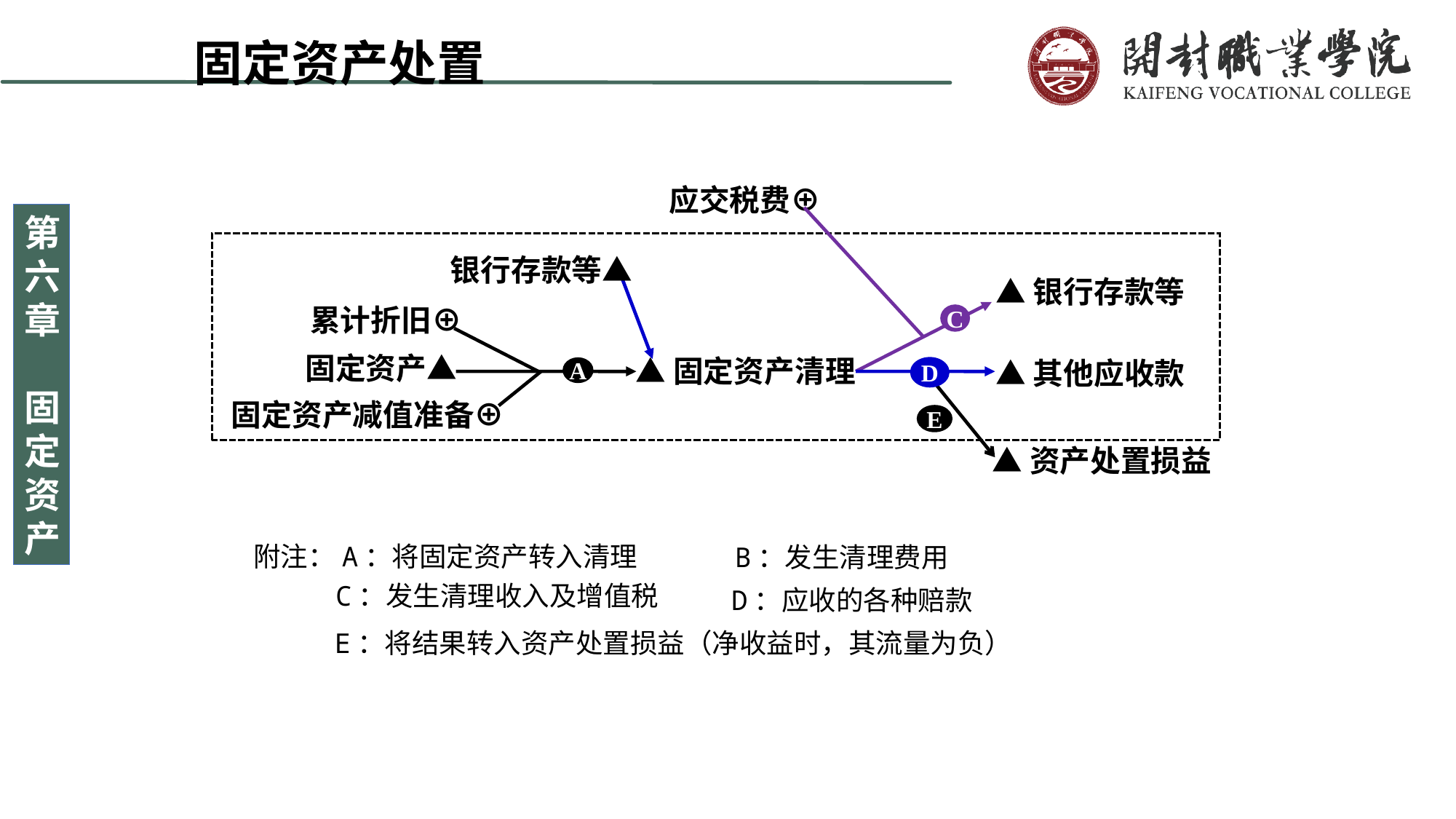

固定资产处置
应交税费⊕

银行存款等▲
▲银行存款等

累计折旧⊕

C
固定资产▲
▲固定资产清理
▲其他应收款
A
D

固定资产减值准备⊕
E
▲资产处置损益
附注：A：将固定资产转入清理
B：发生清理费用
C：发生清理收入及增值税
D：应收的各种赔款
E：将结果转入资产处置损益（净收益时，其流量为负）